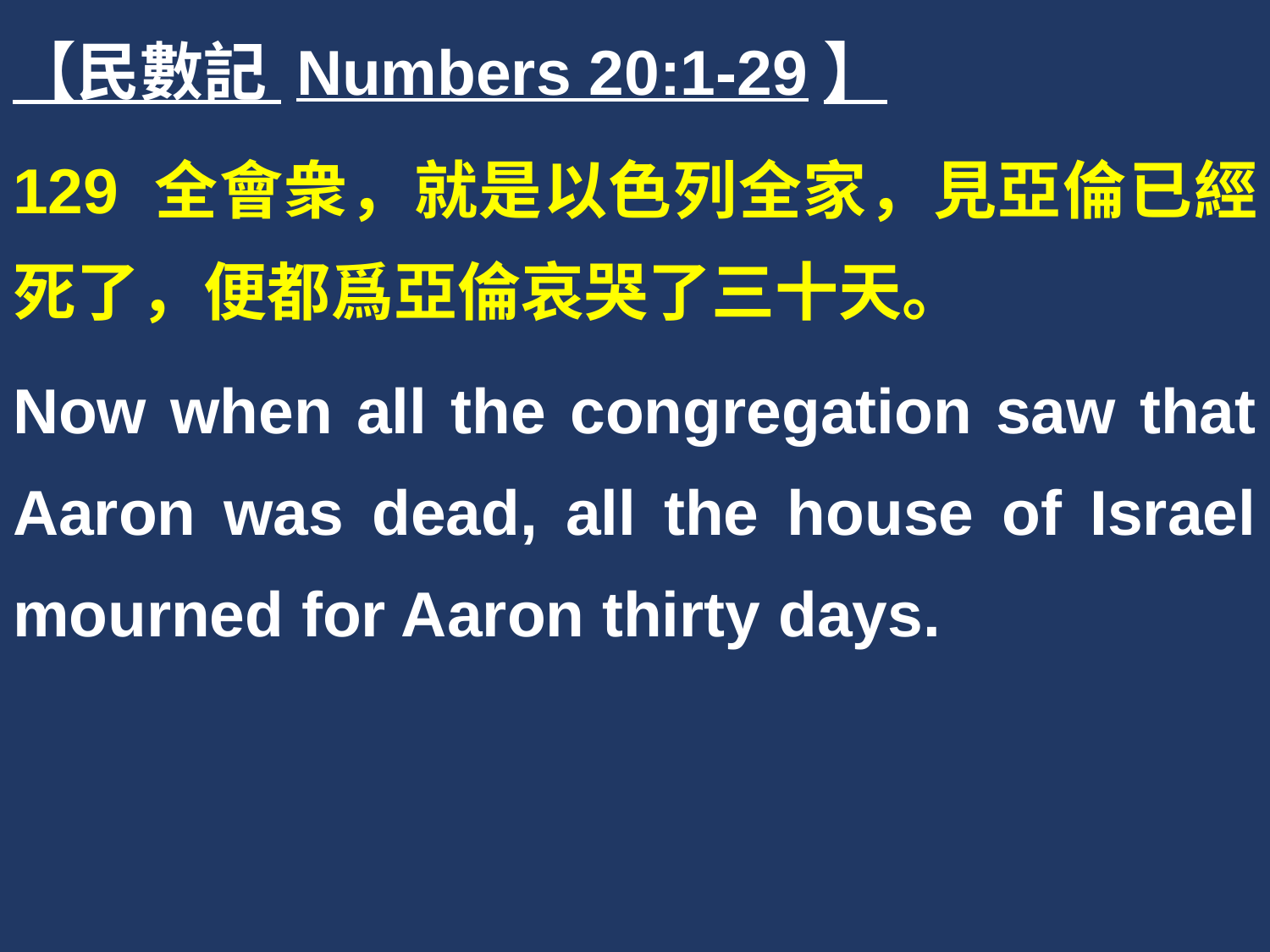

【民數記 Numbers 20:1-29】
129 全會衆，就是以色列全家，見亞倫已經死了，便都爲亞倫哀哭了三十天。
Now when all the congregation saw that Aaron was dead, all the house of Israel mourned for Aaron thirty days.